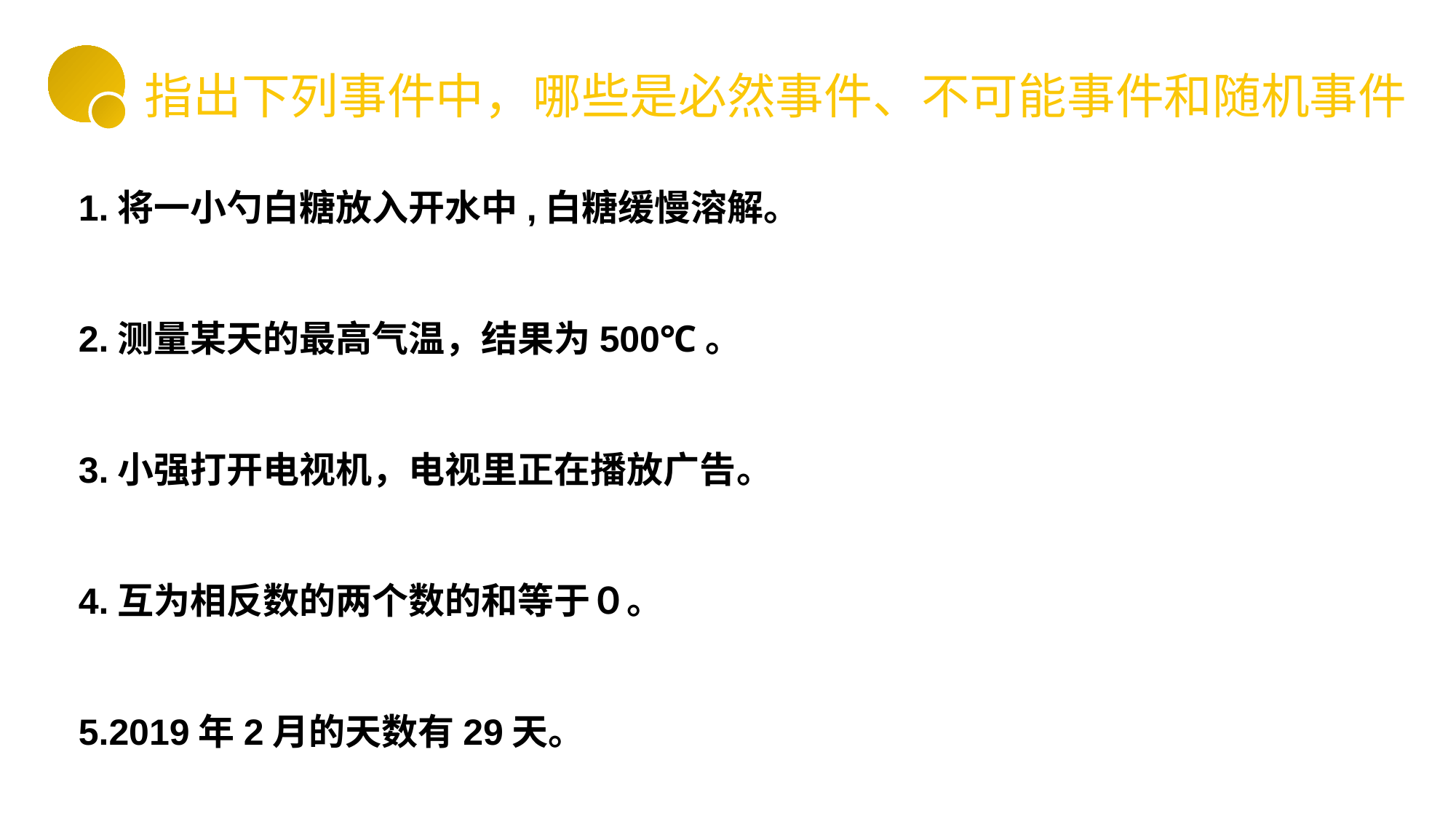

指出下列事件中，哪些是必然事件、不可能事件和随机事件
1.将一小勺白糖放入开水中,白糖缓慢溶解。

2.测量某天的最高气温，结果为500℃。

3.小强打开电视机，电视里正在播放广告。

4.互为相反数的两个数的和等于０。

5.2019年2月的天数有29天。